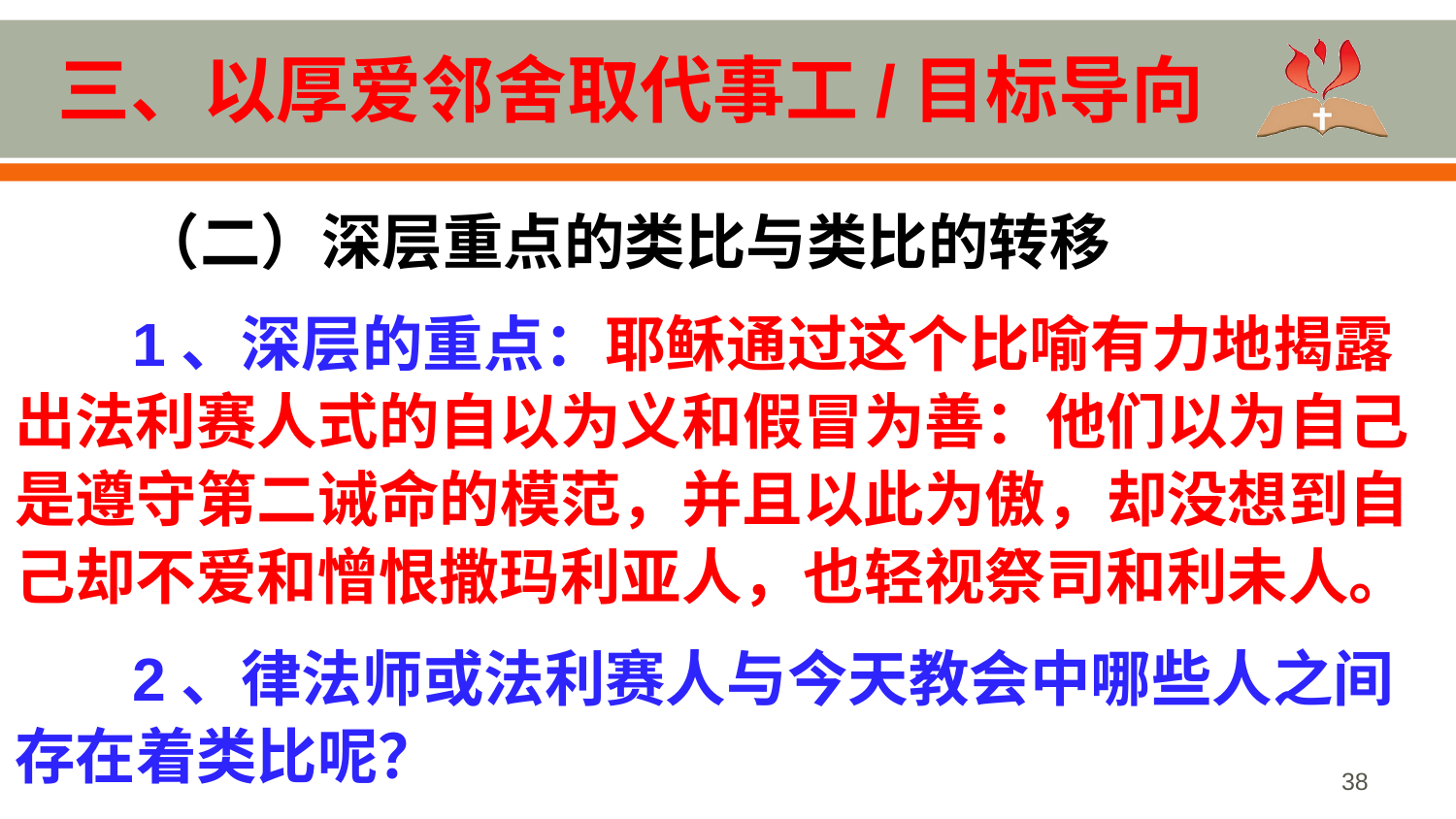

# 三、以厚爱邻舍取代事工/目标导向
        （二）深层重点的类比与类比的转移
1、深层的重点：耶稣通过这个比喻有力地揭露出法利赛人式的自以为义和假冒为善：他们以为自己是遵守第二诫命的模范，并且以此为傲，却没想到自己却不爱和憎恨撒玛利亚人，也轻视祭司和利未人。
2、律法师或法利赛人与今天教会中哪些人之间存在着类比呢？

38